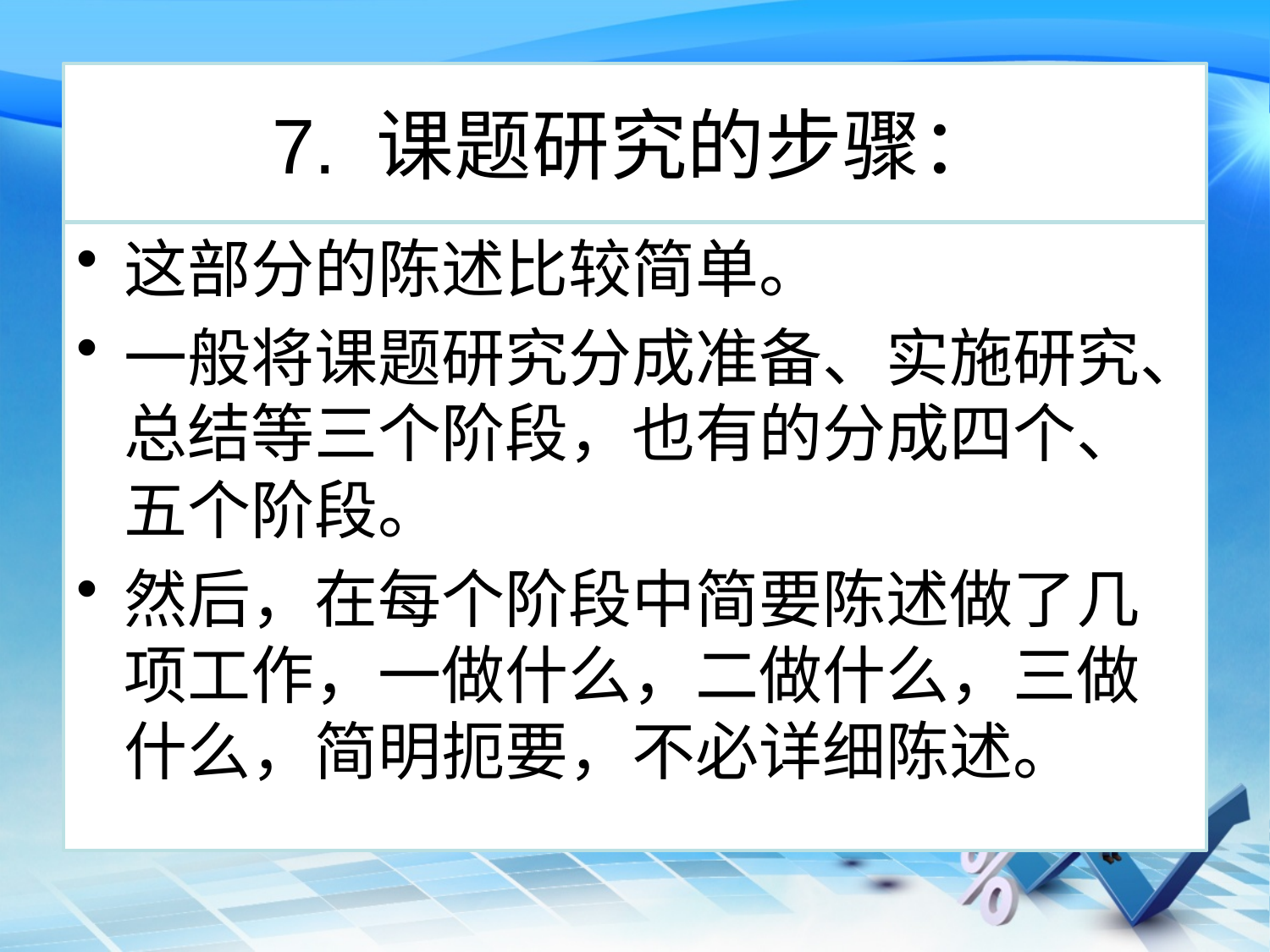

# 7. 课题研究的步骤：
这部分的陈述比较简单。
一般将课题研究分成准备、实施研究、总结等三个阶段，也有的分成四个、五个阶段。
然后，在每个阶段中简要陈述做了几项工作，一做什么，二做什么，三做什么，简明扼要，不必详细陈述。
33